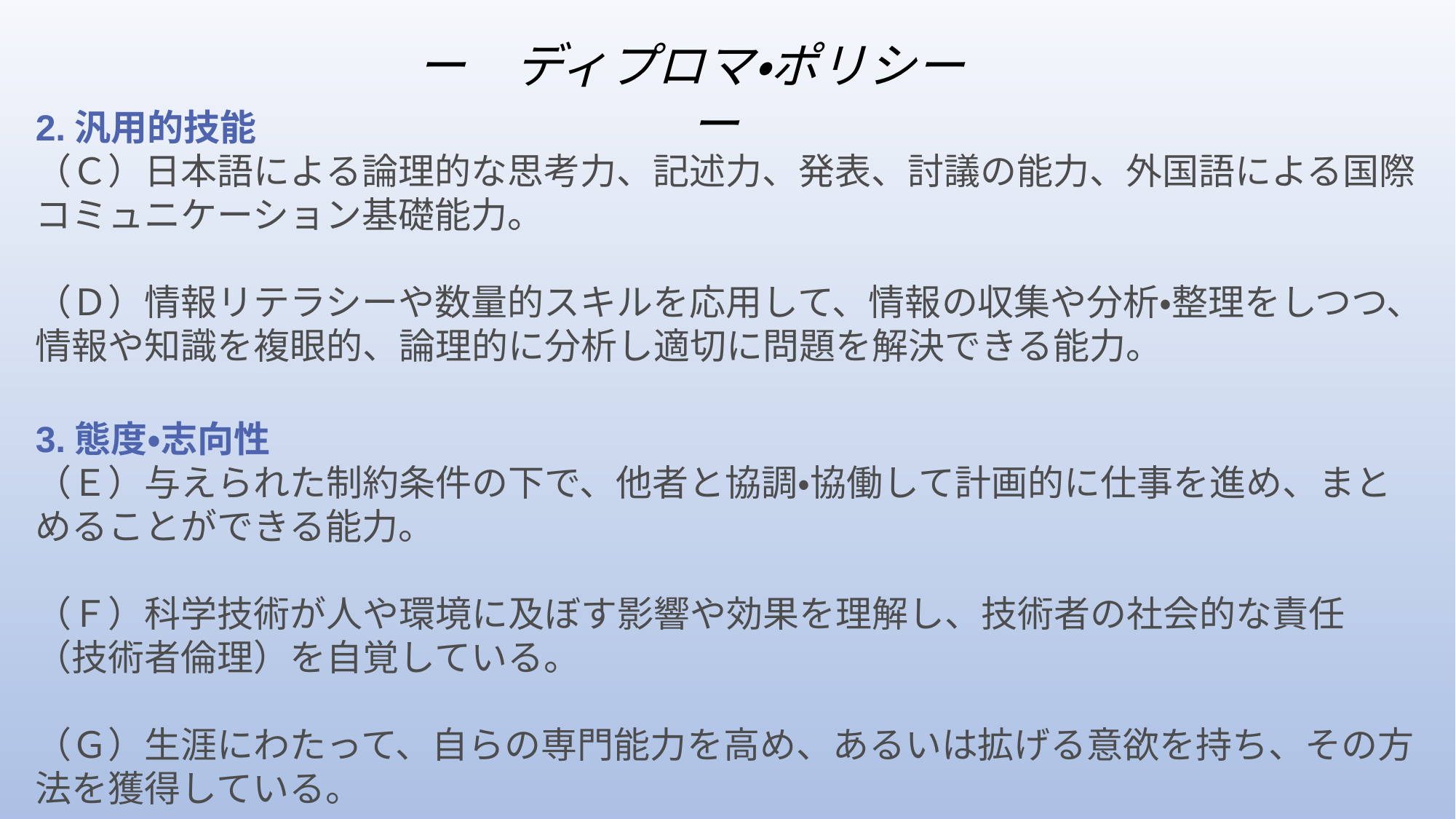

ー　ディプロマ・ポリシー　ー
2.汎用的技能
（Ｃ）日本語による論理的な思考力、記述力、発表、討議の能力、外国語による国際コミュニケーション基礎能力。

（Ｄ）情報リテラシーや数量的スキルを応用して、情報の収集や分析・整理をしつつ、情報や知識を複眼的、論理的に分析し適切に問題を解決できる能力。
3.態度・志向性
（Ｅ）与えられた制約条件の下で、他者と協調・協働して計画的に仕事を進め、まとめることができる能力。

（Ｆ）科学技術が人や環境に及ぼす影響や効果を理解し、技術者の社会的な責任（技術者倫理）を自覚している。

（Ｇ）生涯にわたって、自らの専門能力を高め、あるいは拡げる意欲を持ち、その方法を獲得している。